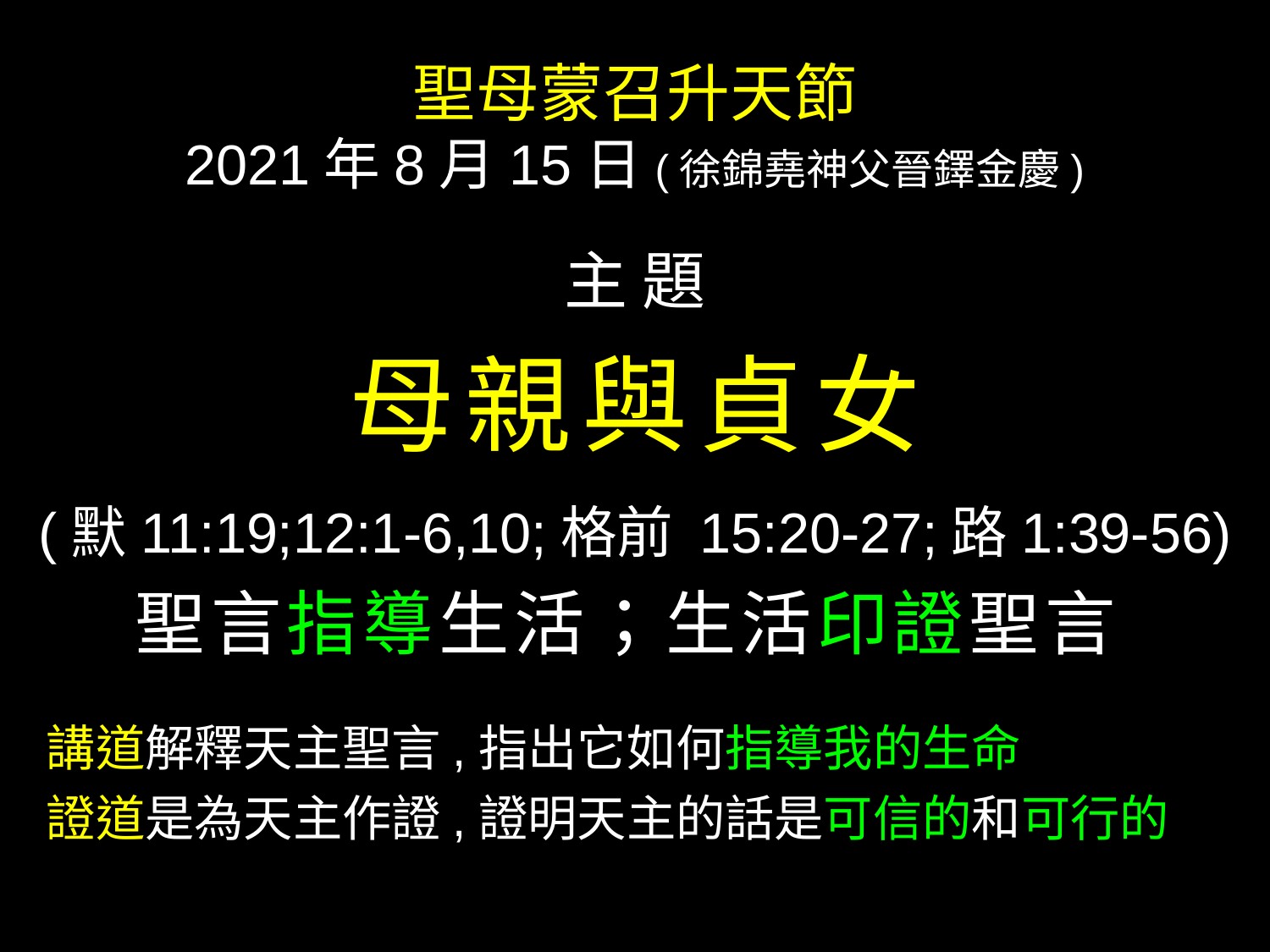

聖母蒙召升天節
2021年8月15日(徐錦堯神父晉鐸金慶)

主 題
母親與貞女
(默11:19;12:1-6,10;格前 15:20-27;路1:39-56)
     聖言指導生活；生活印證聖言
  講道解釋天主聖言,指出它如何指導我的生命
  證道是為天主作證,證明天主的話是可信的和可行的